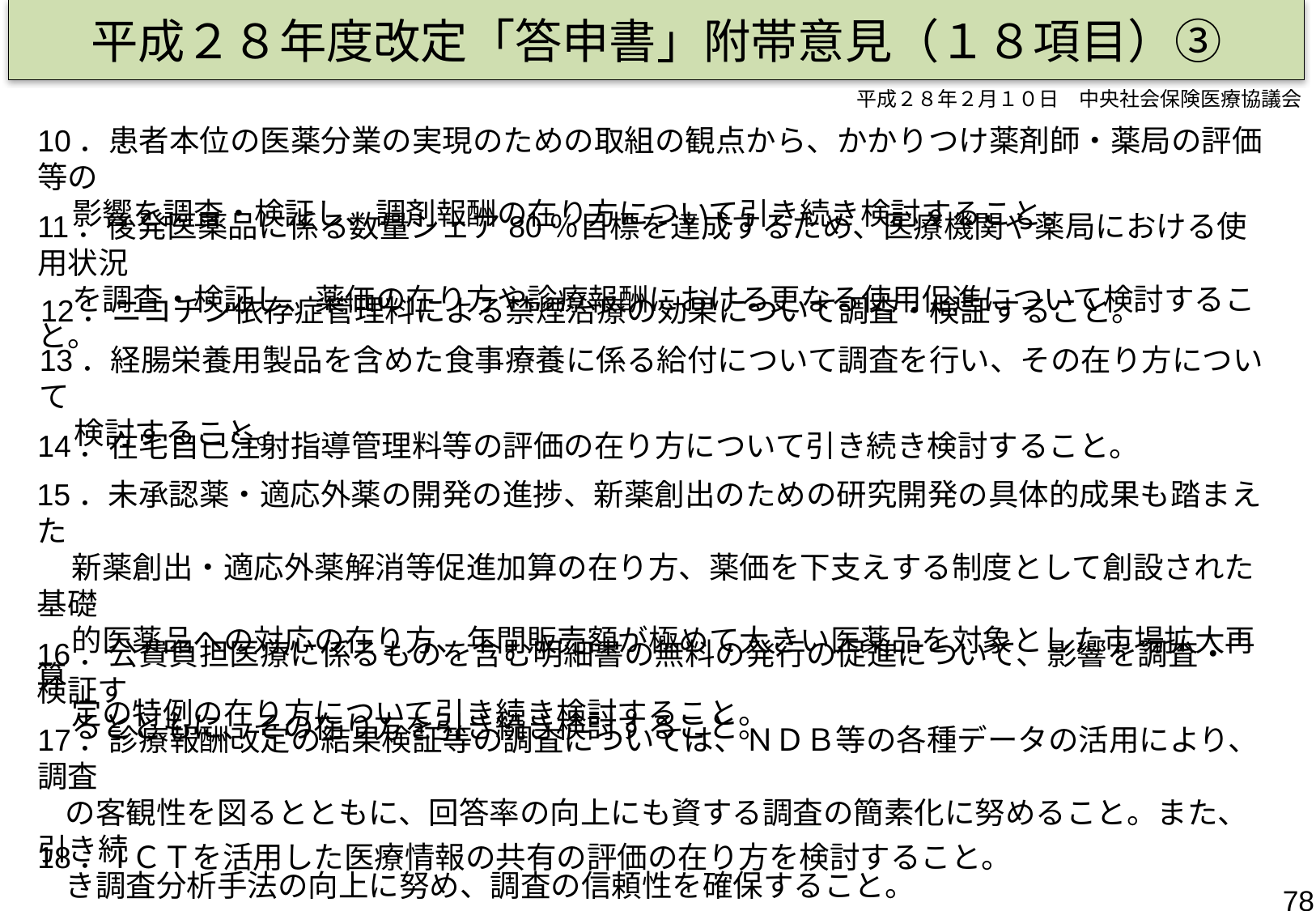

平成２８年度改定「答申書」附帯意見（１８項目）③
平成２８年２月１０日　中央社会保険医療協議会
10．患者本位の医薬分業の実現のための取組の観点から、かかりつけ薬剤師・薬局の評価等の
    影響を調査・検証し、調剤報酬の在り方について引き続き検討すること。
11．後発医薬品に係る数量シェア80％目標を達成するため、医療機関や薬局における使用状況
    を調査・検証し、薬価の在り方や診療報酬における更なる使用促進について検討すること。
12．ニコチン依存症管理料による禁煙治療の効果について調査・検証すること。
13．経腸栄養用製品を含めた食事療養に係る給付について調査を行い、その在り方について
    検討すること。
14．在宅自己注射指導管理料等の評価の在り方について引き続き検討すること。
15．未承認薬・適応外薬の開発の進捗、新薬創出のための研究開発の具体的成果も踏まえた
    新薬創出・適応外薬解消等促進加算の在り方、薬価を下支えする制度として創設された基礎
    的医薬品への対応の在り方、年間販売額が極めて大きい医薬品を対象とした市場拡大再算
    定の特例の在り方について引き続き検討すること。
16．公費負担医療に係るものを含む明細書の無料の発行の促進について、影響を調査・検証す
    るとともに、その在り方を引き続き検討すること。
17．診療報酬改定の結果検証等の調査については、ＮＤＢ等の各種データの活用により、調査
   の客観性を図るとともに、回答率の向上にも資する調査の簡素化に努めること。また、引き続
   き調査分析手法の向上に努め、調査の信頼性を確保すること。
18．IＣＴを活用した医療情報の共有の評価の在り方を検討すること。